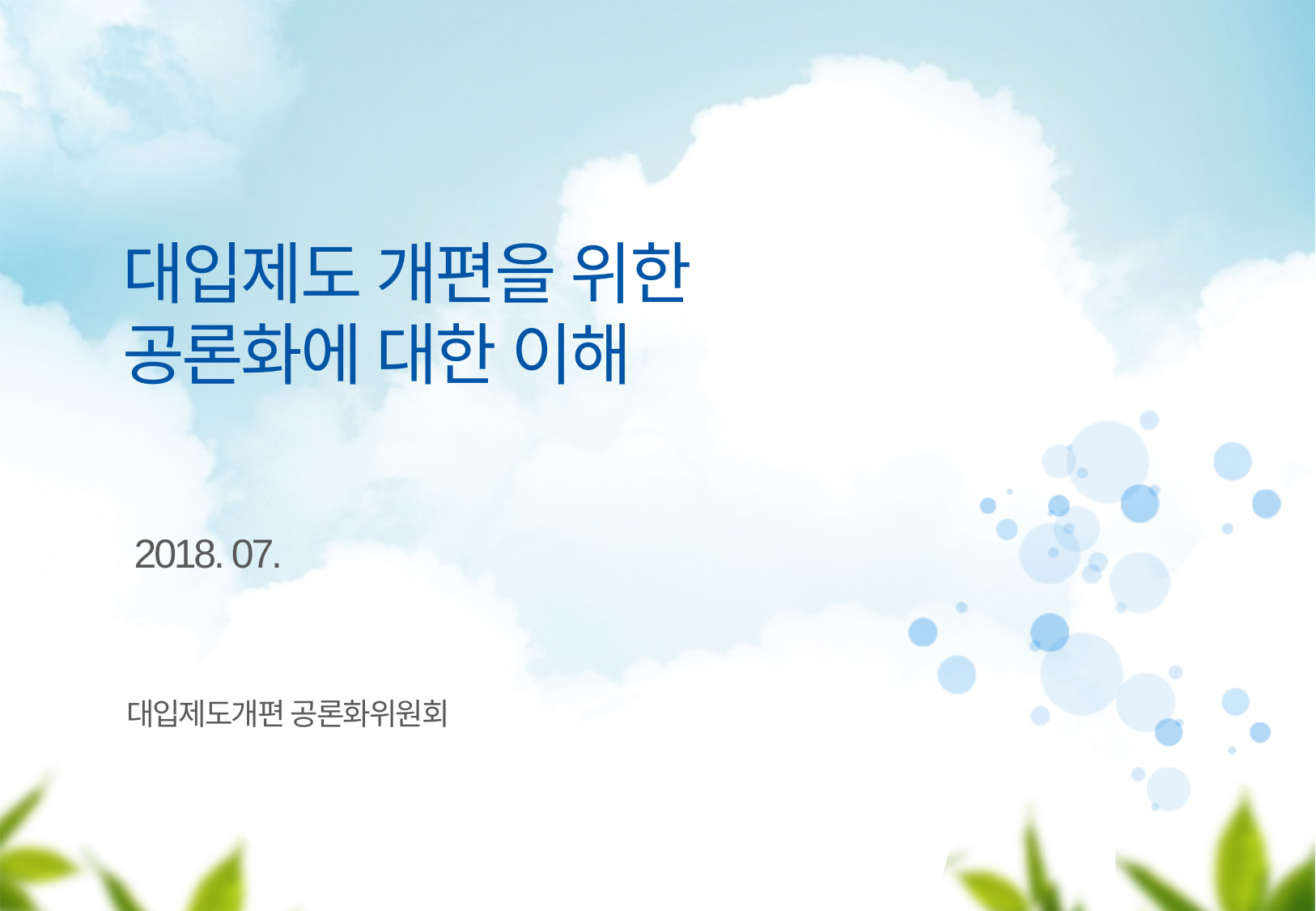

대입제도 개편을 위한
공론화에 대한 이해
2018. 07.
대입제도개편 공론화위원회